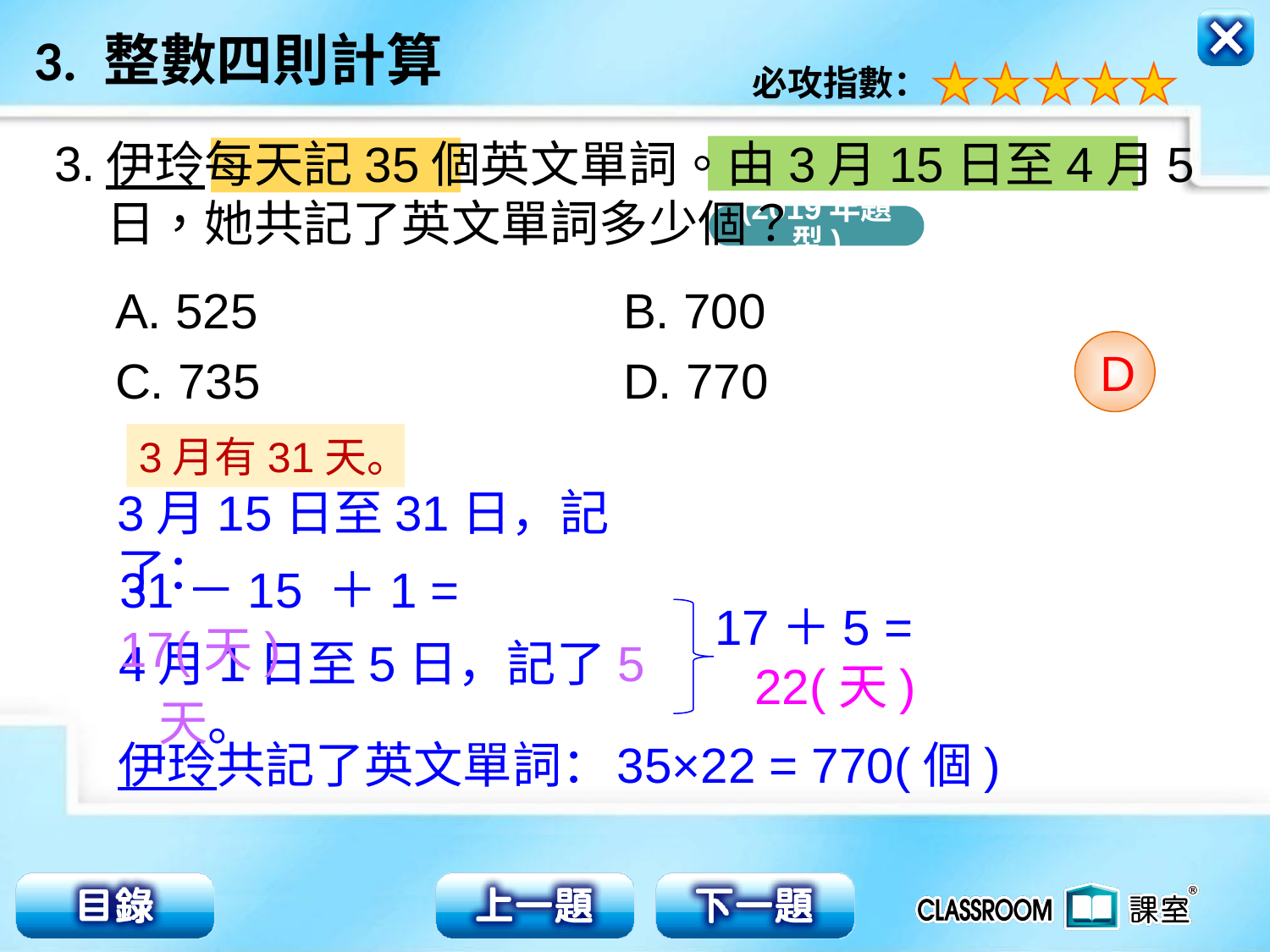

3.
伊玲每天記35個英文單詞。由3月15日至4月5日，她共記了英文單詞多少個？

(2019年題型)
A. 525			B. 700
C. 735			D. 770

D
3月有31天。
3月15日至31日，記了：
31－15 ＋1 = 17(天)

17＋5 = 22(天)
4月1日至5日，記了5天。
伊玲共記了英文單詞：
35×22 = 770(個)